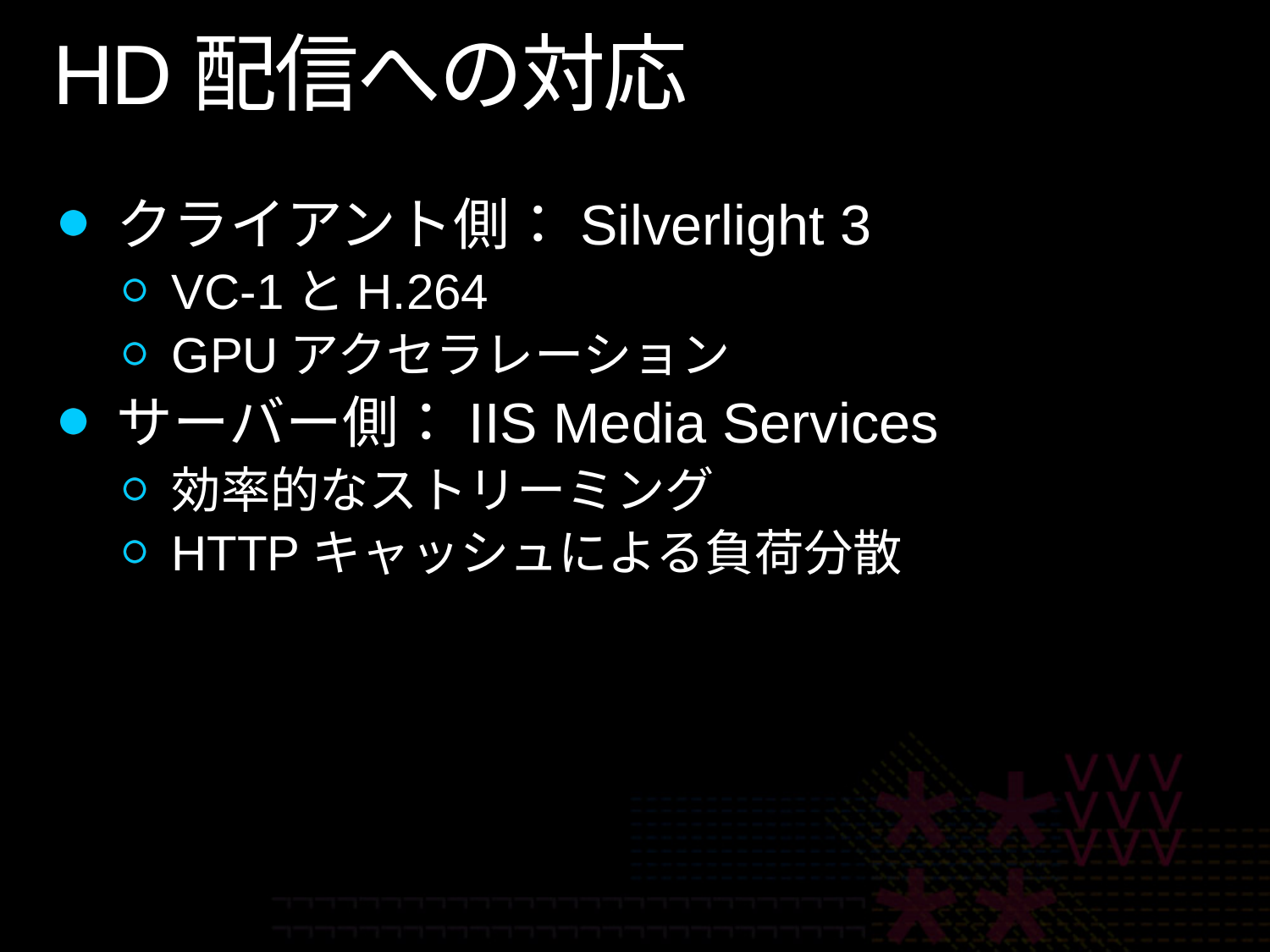

# HD配信への対応
クライアント側：Silverlight 3
VC-1とH.264
GPUアクセラレーション
サーバー側：IIS Media Services
効率的なストリーミング
HTTPキャッシュによる負荷分散